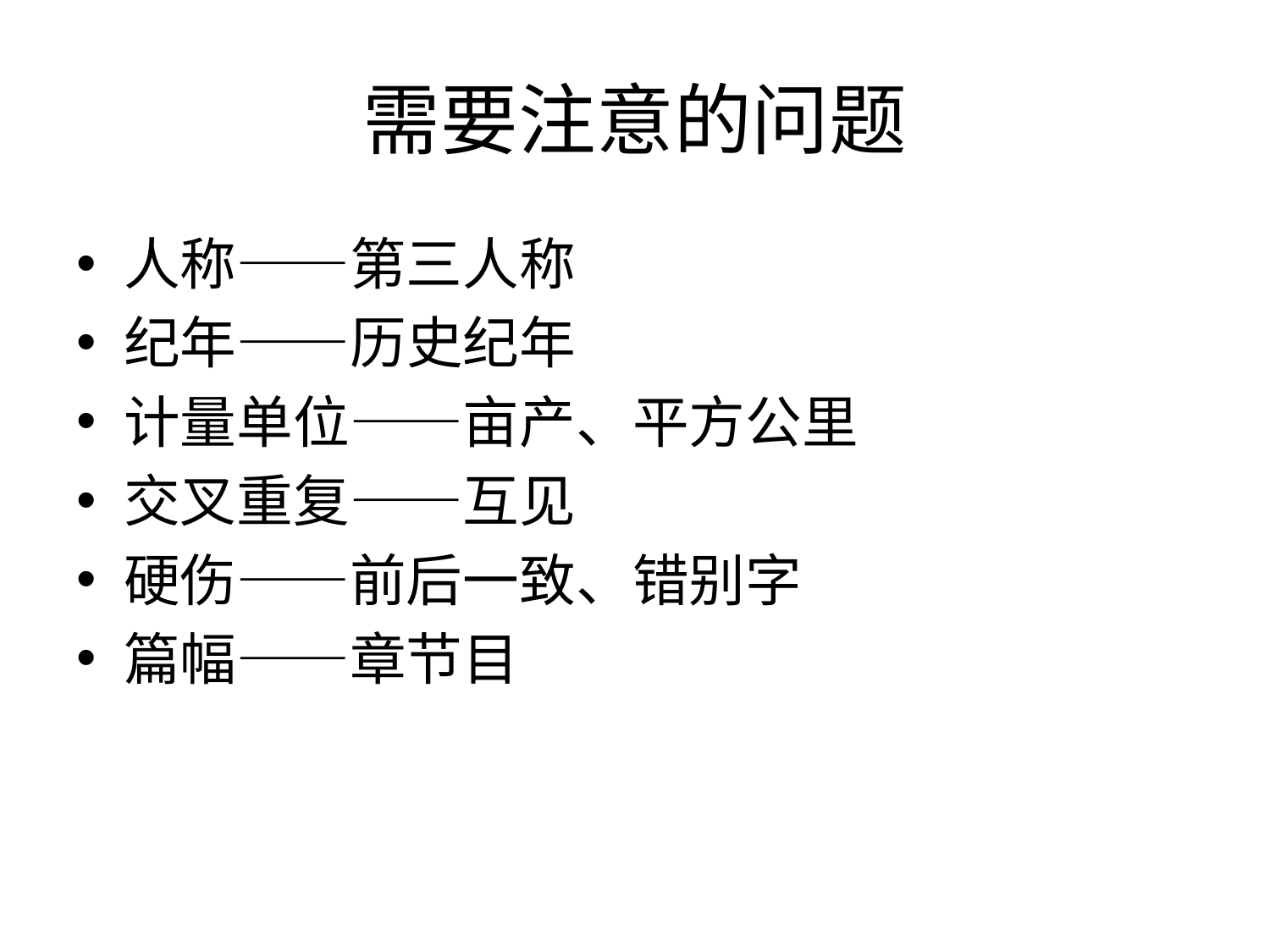

# 需要注意的问题
人称——第三人称
纪年——历史纪年
计量单位——亩产、平方公里
交叉重复——互见
硬伤——前后一致、错别字
篇幅——章节目